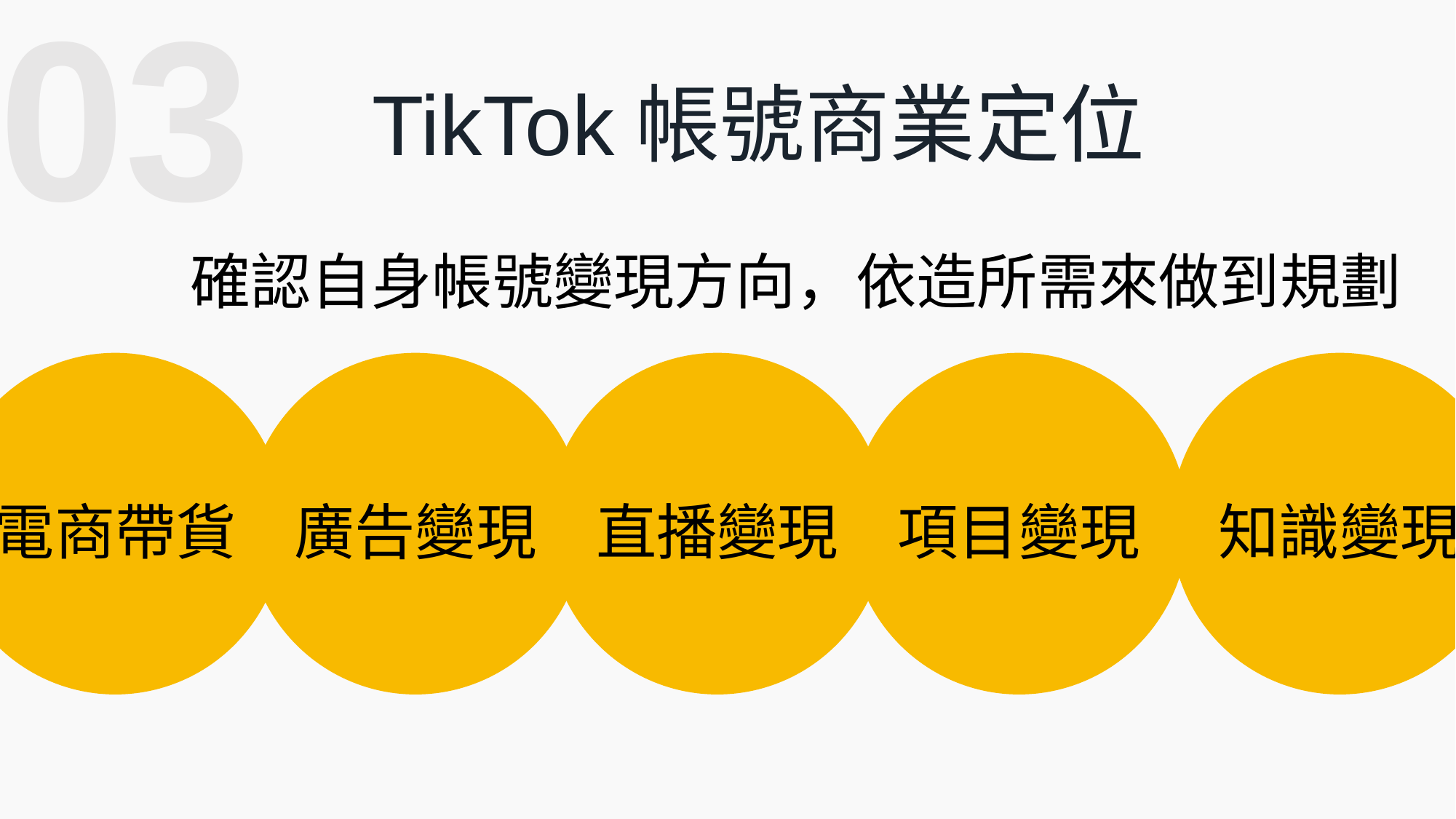

03
16
TikTok帳號商業定位
確認自身帳號變現方向，依造所需來做到規劃

電商帶貨
廣告變現
直播變現
項目變現
知識變現
、